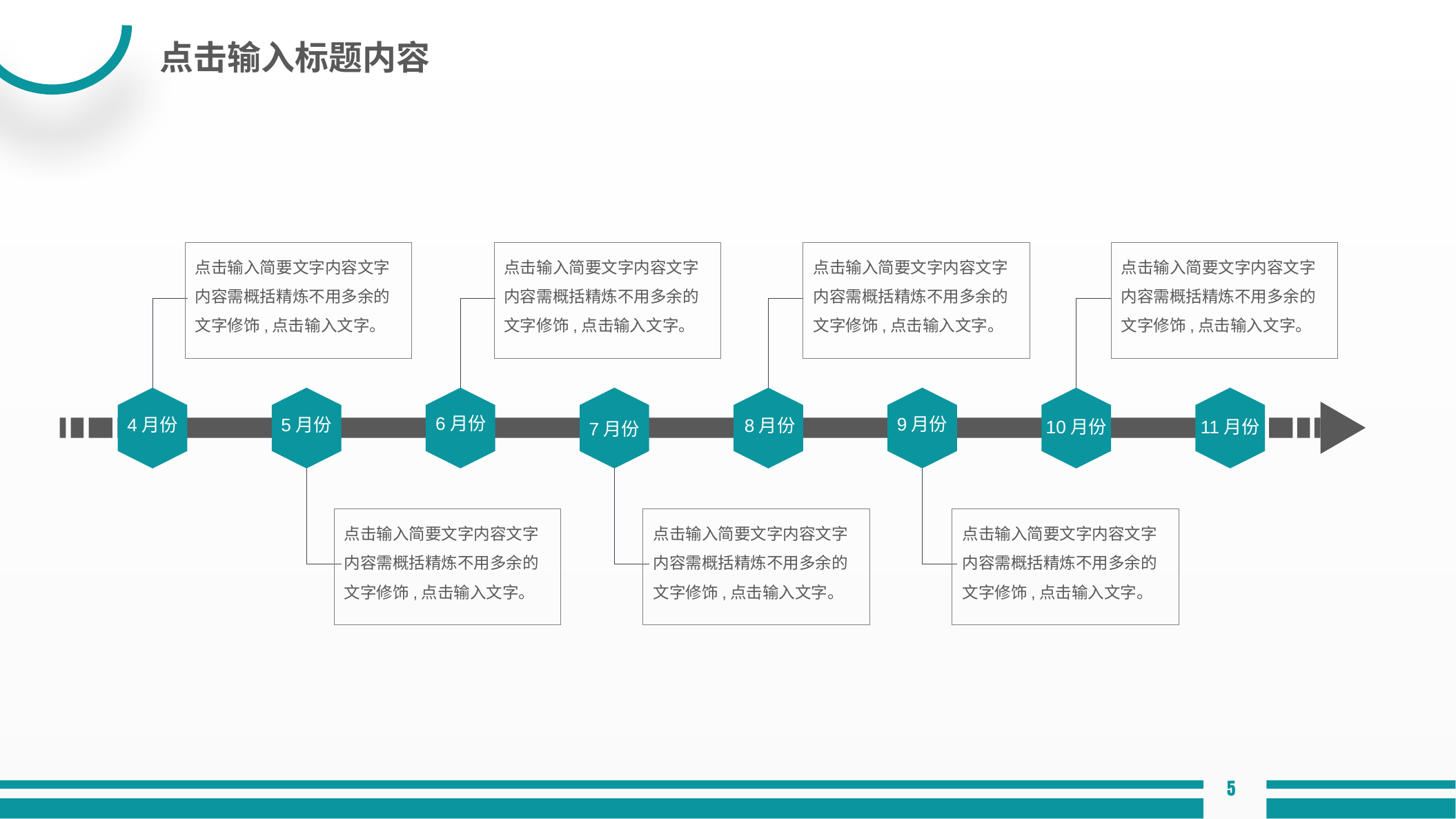

点击输入标题内容

点击输入简要文字内容文字
内容需概括精炼不用多余的文字修饰,点击输入文字。

点击输入简要文字内容文字
内容需概括精炼不用多余的文字修饰,点击输入文字。

点击输入简要文字内容文字
内容需概括精炼不用多余的文字修饰,点击输入文字。

点击输入简要文字内容文字
内容需概括精炼不用多余的文字修饰,点击输入文字。

7月份

10月份

11月份

6月份

8月份

9月份

5月份

4月份

点击输入简要文字内容文字
内容需概括精炼不用多余的文字修饰,点击输入文字。

点击输入简要文字内容文字
内容需概括精炼不用多余的文字修饰,点击输入文字。

点击输入简要文字内容文字
内容需概括精炼不用多余的文字修饰,点击输入文字。
5